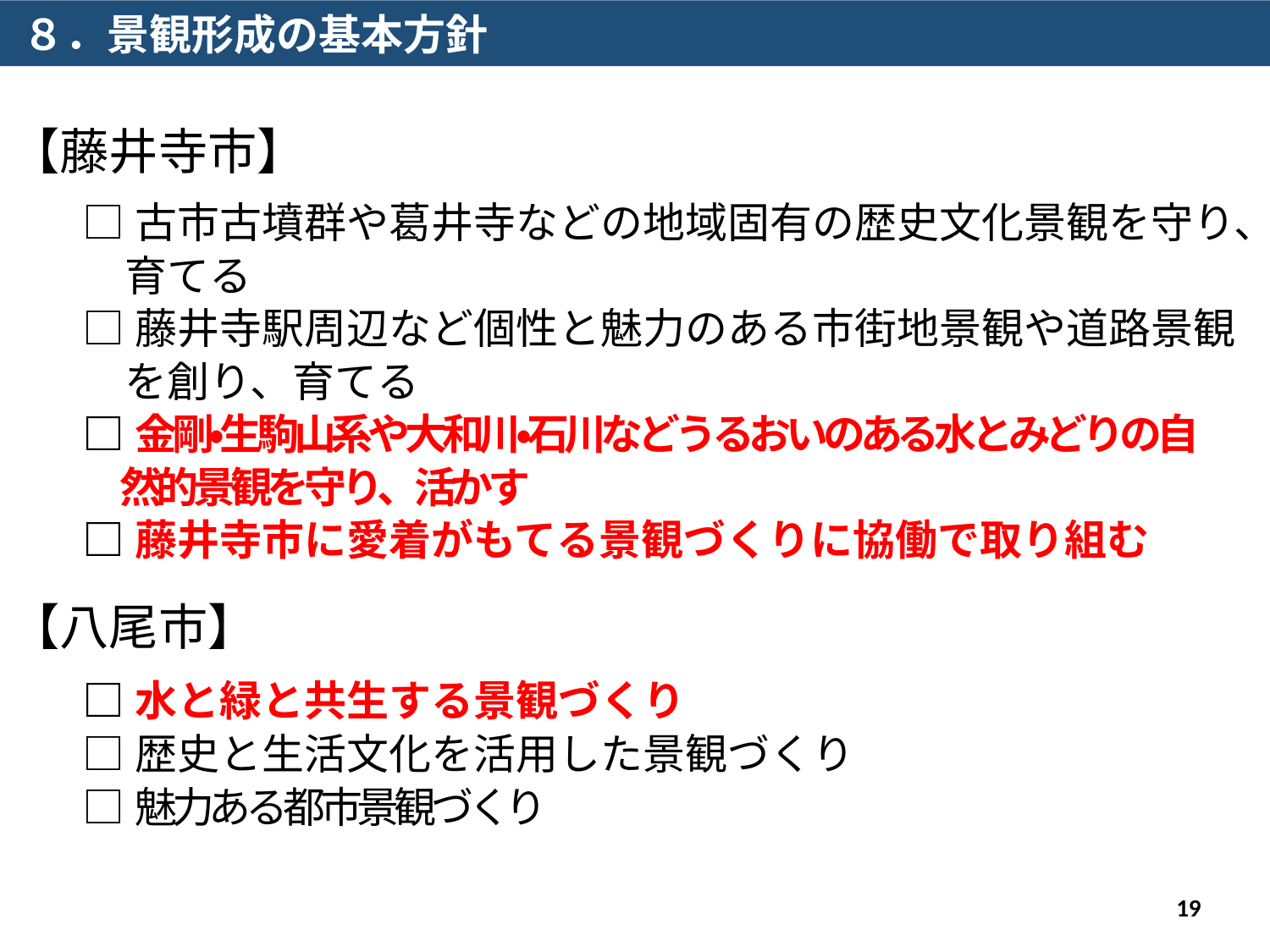

８．景観形成の基本方針
【藤井寺市】
□古市古墳群や葛井寺などの地域固有の歴史文化景観を守り、
　育てる
□藤井寺駅周辺など個性と魅力のある市街地景観や道路景観
　を創り、育てる
□金剛・生駒山系や大和川・石川などうるおいのある水とみどりの自
　然的景観を守り、活かす
□藤井寺市に愛着がもてる景観づくりに協働で取り組む
【八尾市】
□水と緑と共生する景観づくり
□歴史と生活文化を活用した景観づくり
□魅力ある都市景観づくり
19